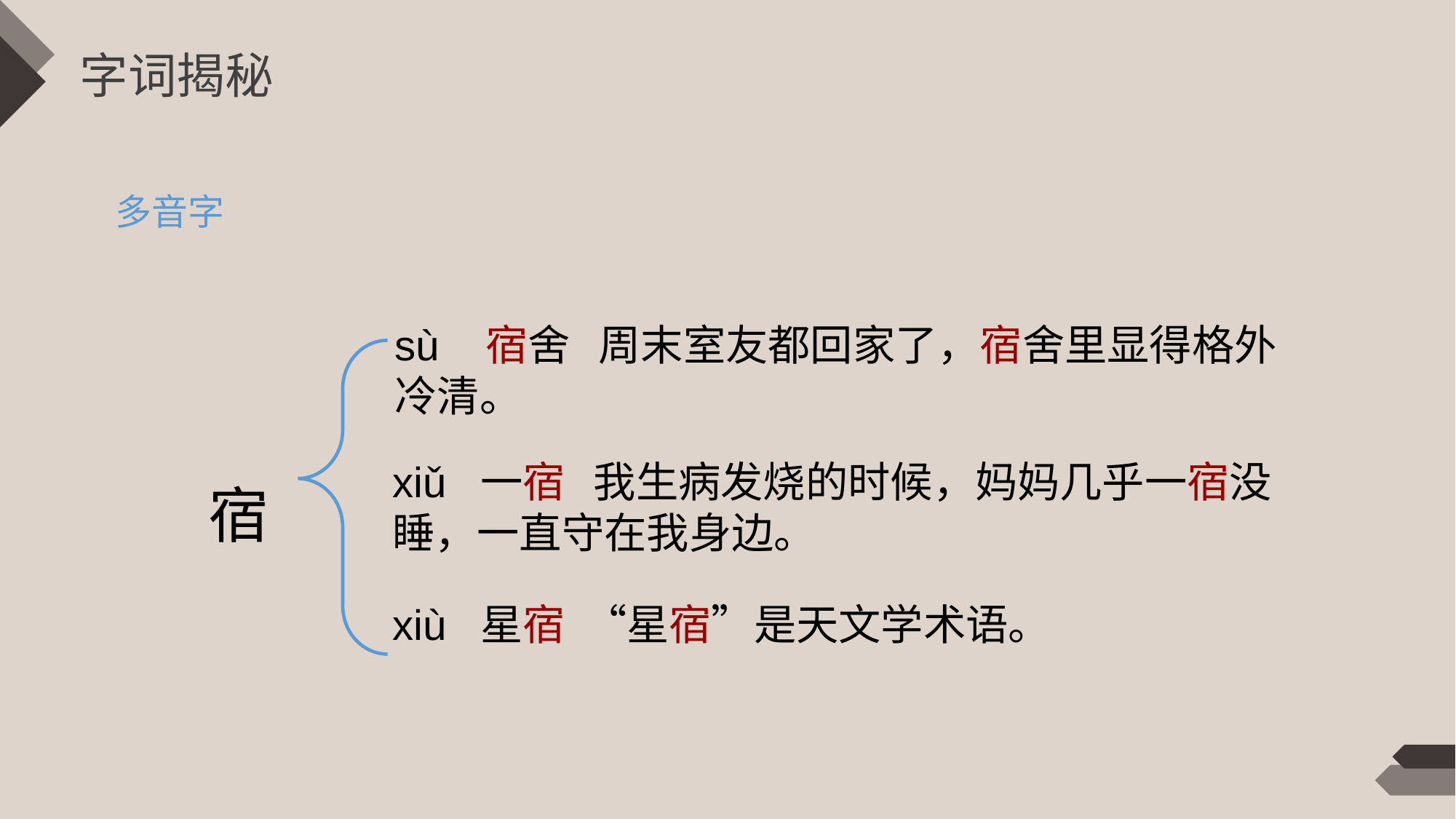

字词揭秘
多音字
sù   宿舍   周末室友都回家了，宿舍里显得格外冷清。

xiǔ  一宿   我生病发烧的时候，妈妈几乎一宿没睡，一直守在我身边。
宿
xiù  星宿  “星宿”是天文学术语。